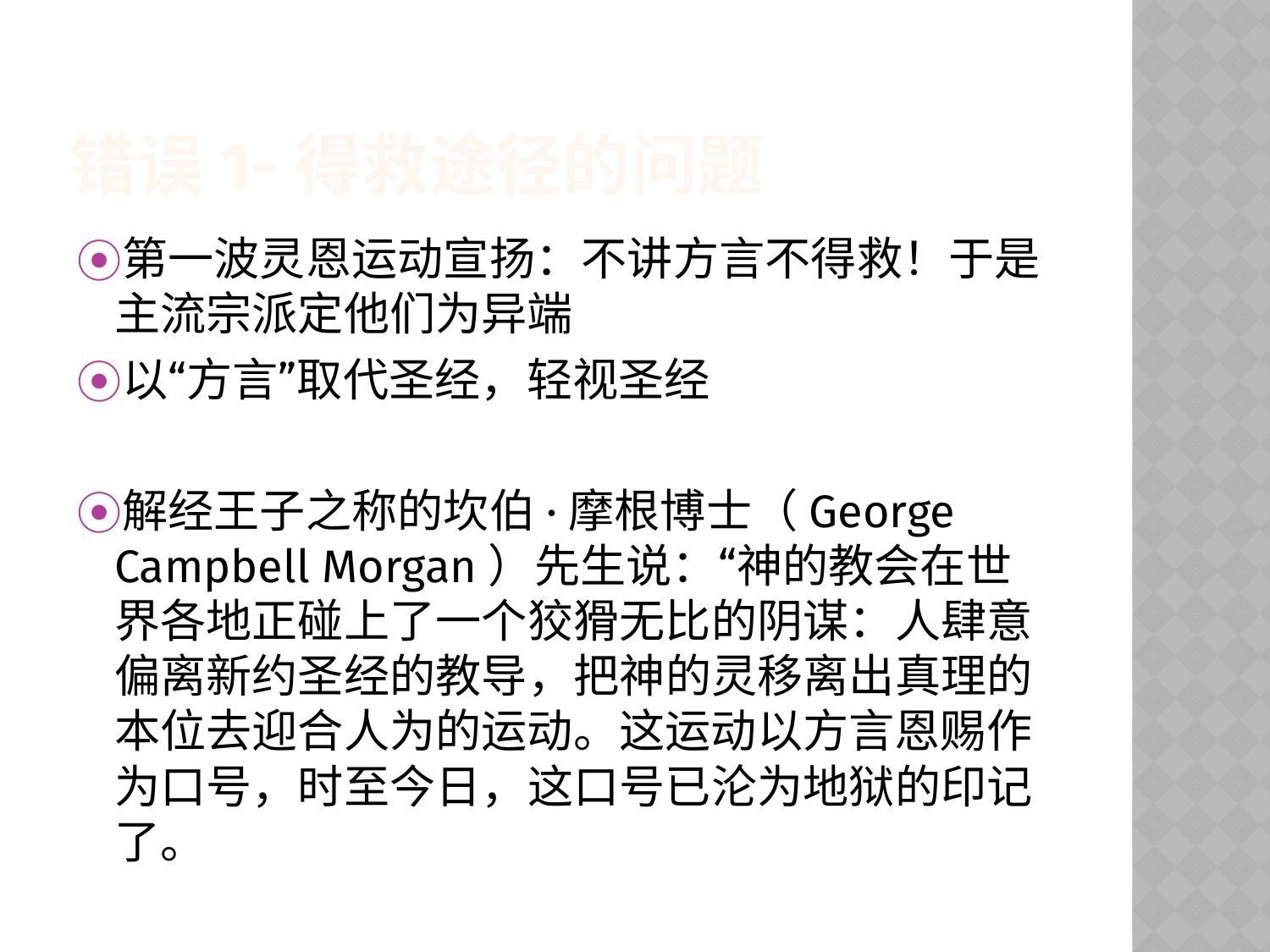

# 错误1-得救途径的问题
第一波灵恩运动宣扬：不讲方言不得救！于是主流宗派定他们为异端
以“方言”取代圣经，轻视圣经

解经王子之称的坎伯·摩根博士（George Campbell Morgan）先生说：“神的教会在世界各地正碰上了一个狡猾无比的阴谋：人肆意偏离新约圣经的教导，把神的灵移离出真理的本位去迎合人为的运动。这运动以方言恩赐作为口号，时至今日，这口号已沦为地狱的印记了。